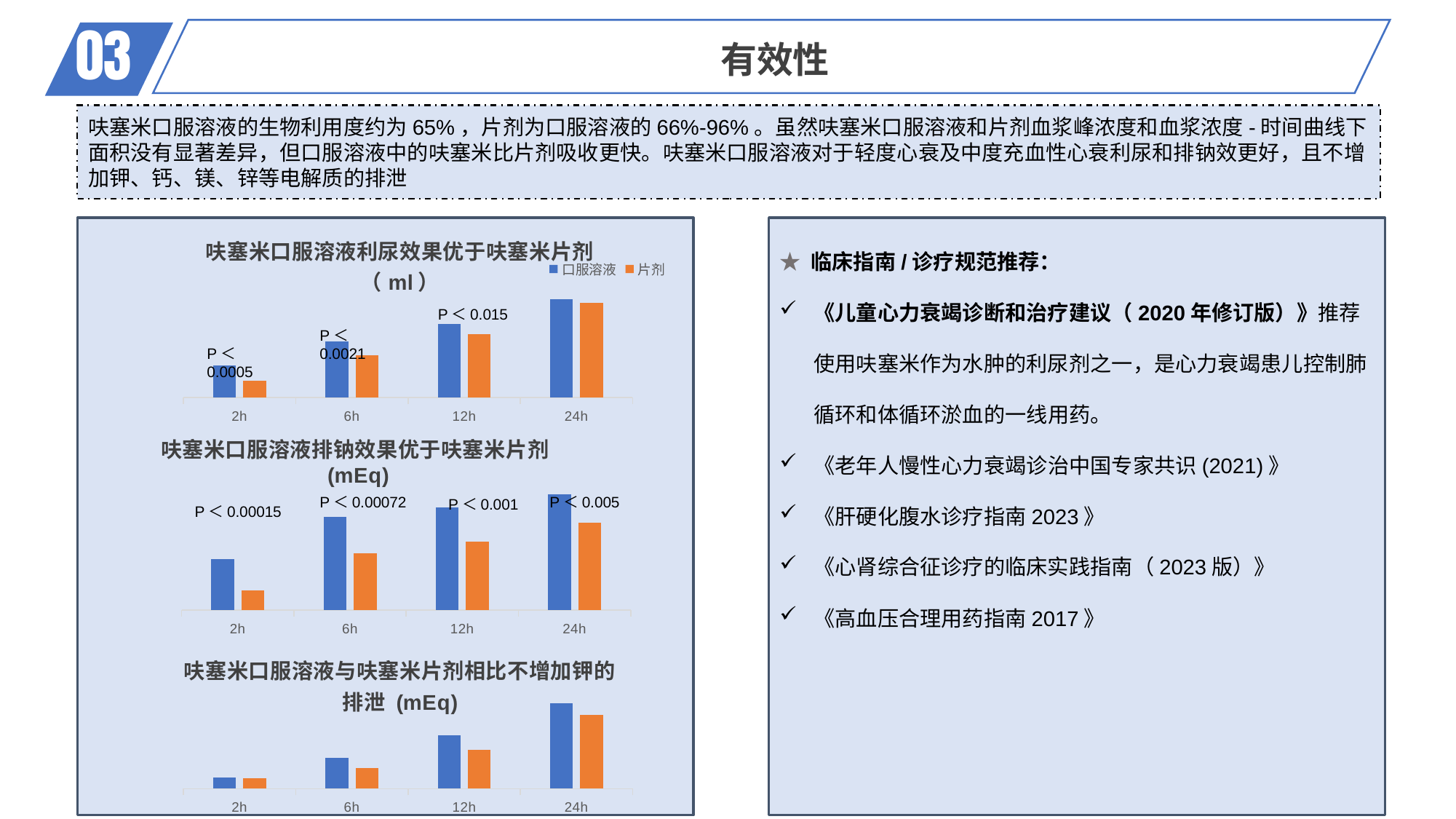

03

有效性

呋塞米口服溶液的生物利用度约为65%，片剂为口服溶液的66%-96%。虽然呋塞米口服溶液和片剂血浆峰浓度和血浆浓度-时间曲线下面积没有显著差异，但口服溶液中的呋塞米比片剂吸收更快。呋塞米口服溶液对于轻度心衰及中度充血性心衰利尿和排钠效更好，且不增加钾、钙、镁、锌等电解质的排泄

### Chart: 呋塞米口服溶液利尿效果优于呋塞米片剂（ml）

| Category | 口服溶液 | 片剂 |
|---|---|---|
| 2h | 682.0 | 350.0 |
| 6h | 1194.0 | 897.0 |
| 12h | 1564.0 | 1336.0 |
| 24h | 2079.0 | 1999.0 |
★ 临床指南/诊疗规范推荐：
《儿童心力衰竭诊断和治疗建议（2020年修订版）》推荐使用呋塞米作为水肿的利尿剂之一，是心力衰竭患儿控制肺循环和体循环淤血的一线用药。
《老年人慢性心力衰竭诊治中国专家共识(2021)》
《肝硬化腹水诊疗指南2023》
《心肾综合征诊疗的临床实践指南（2023版）》
《高血压合理用药指南2017》

P＜0.015
P＜0.0021
P＜0.0005

### Chart: 呋塞米口服溶液排钠效果优于呋塞米片剂(mEq)

| Category | 系列 1 | 系列 2 |
|---|---|---|
| 2h | 75.0 | 28.7 |
| 6h | 137.0 | 83.7 |
| 12h | 151.0 | 101.0 |
| 24h | 171.0 | 129.0 |
P＜0.00072
P＜0.005
P＜0.001
P＜0.00015

### Chart: 呋塞米口服溶液与呋塞米片剂相比不增加钾的排泄 (mEq)

| Category | 系列 1 | 系列 2 |
|---|---|---|
| 2h | 9.0 | 8.7 |
| 6h | 25.0 | 17.0 |
| 12h | 43.0 | 31.3 |
| 24h | 69.2 | 59.7 |